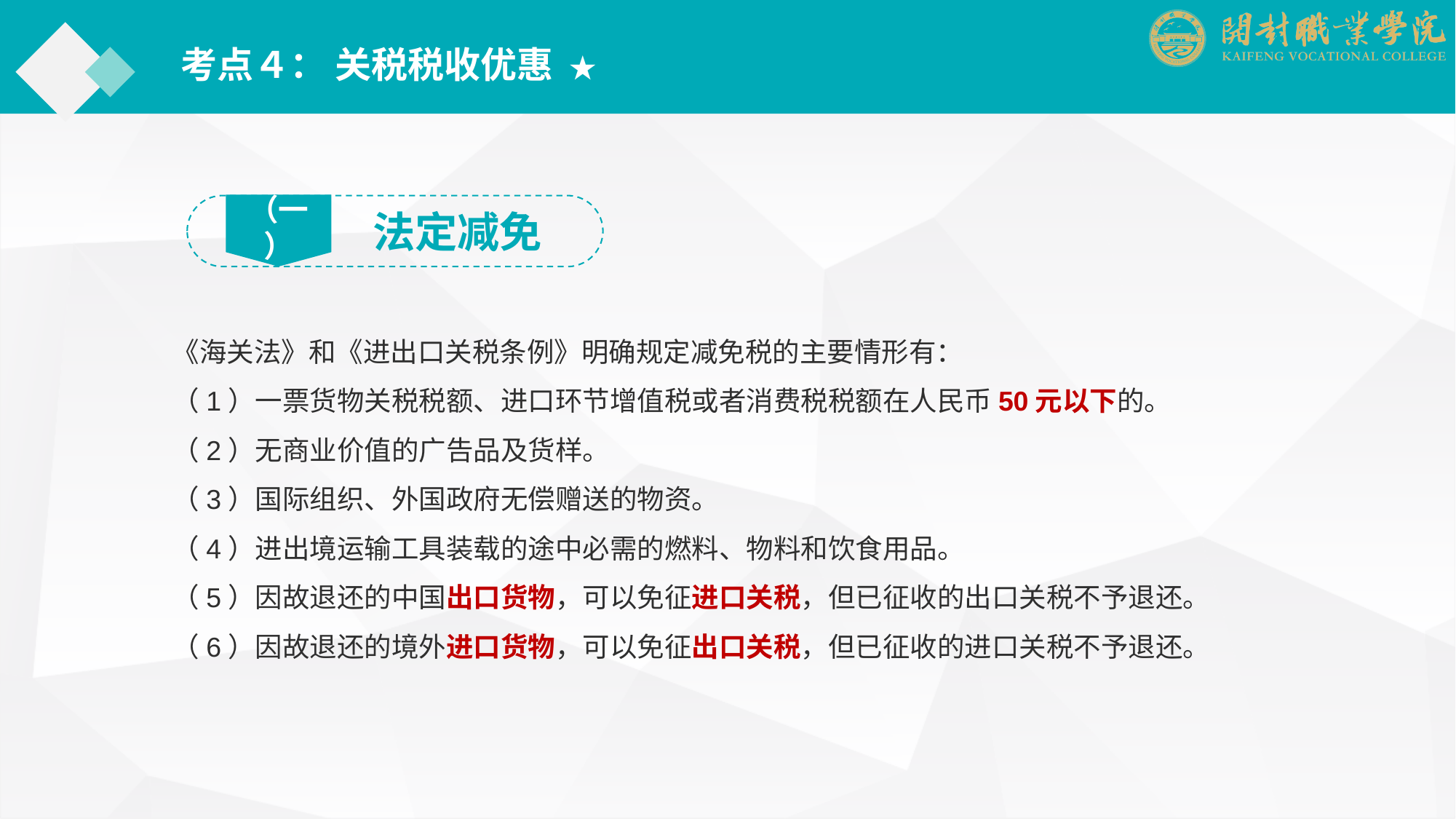

考点４： 关税税收优惠  ★
（一）

法定减免
《海关法》和《进出口关税条例》明确规定减免税的主要情形有：
（1）一票货物关税税额、进口环节增值税或者消费税税额在人民币50元以下的。
（2）无商业价值的广告品及货样。
（3）国际组织、外国政府无偿赠送的物资。
（4）进出境运输工具装载的途中必需的燃料、物料和饮食用品。
（5）因故退还的中国出口货物，可以免征进口关税，但已征收的出口关税不予退还。
（6）因故退还的境外进口货物，可以免征出口关税，但已征收的进口关税不予退还。